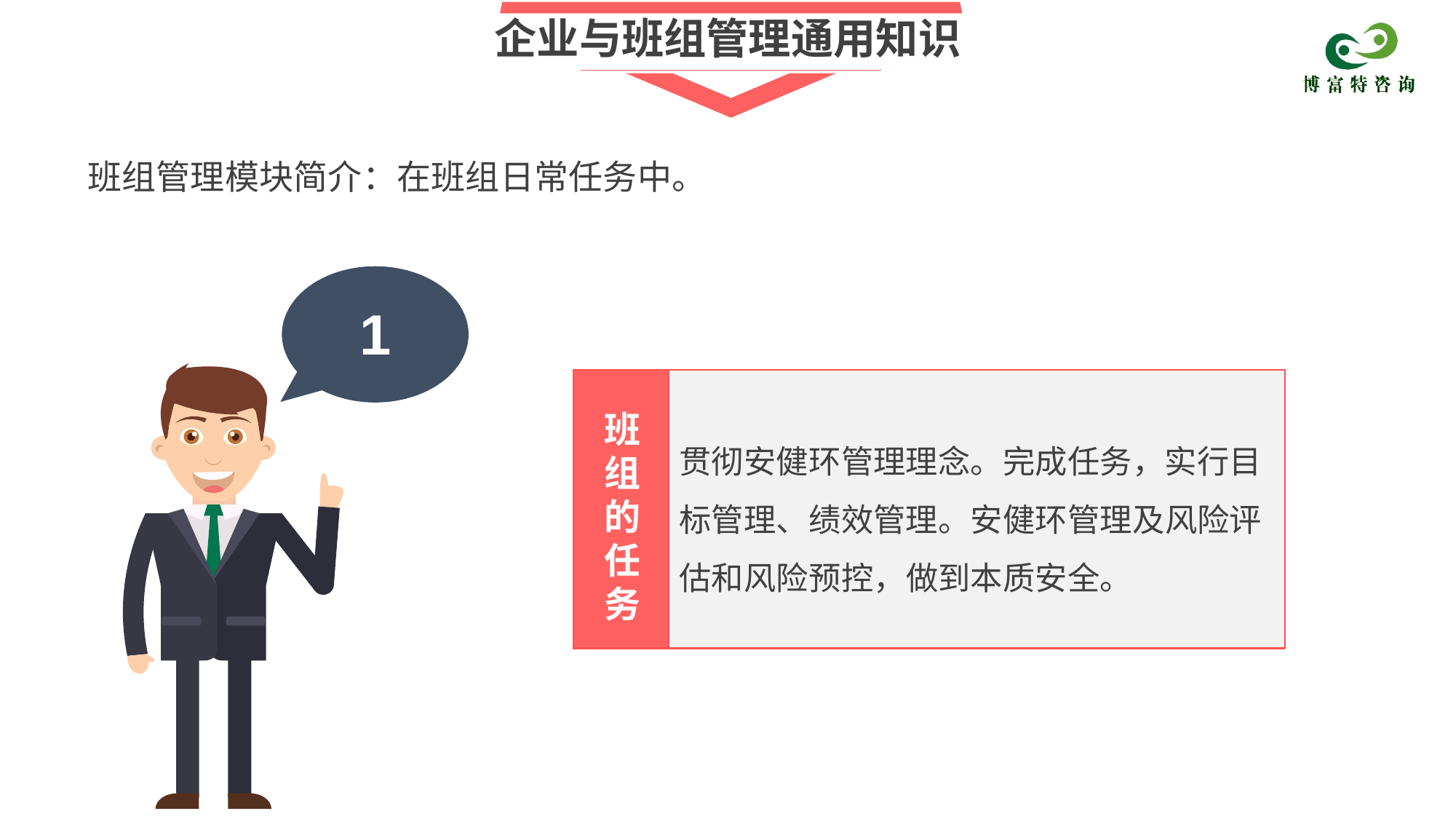

企业与班组管理通用知识
班组管理模块简介：在班组日常任务中。

1

贯彻安健环管理理念。完成任务，实行目标管理、绩效管理。安健环管理及风险评估和风险预控，做到本质安全。
班组的任务
.